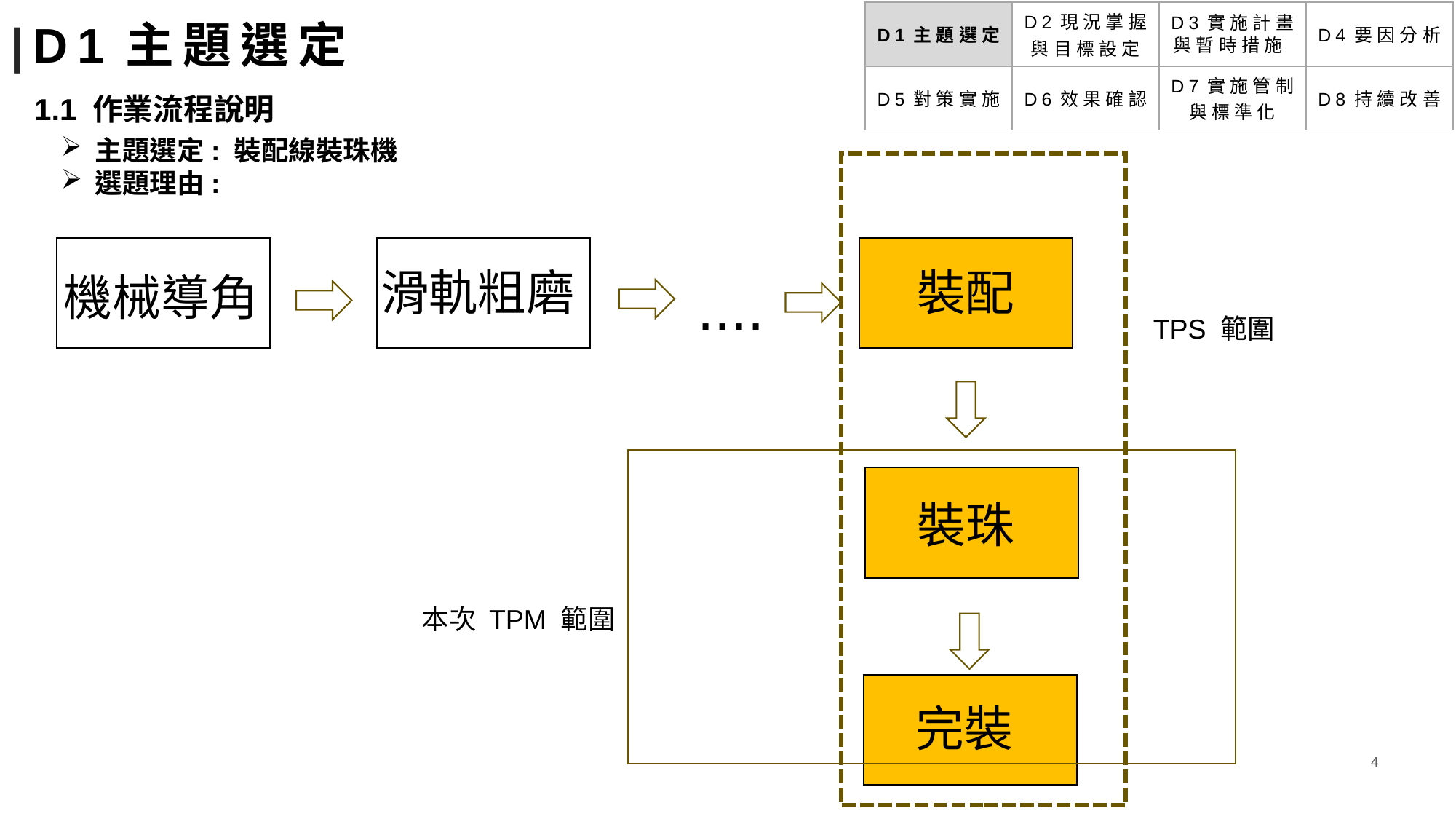

# |D1主題選定
| D1主題選定 | D2現況掌握 與目標設定 | D3實施計畫 與暫時措施 | D4要因分析 |
| --- | --- | --- | --- |
| D5對策實施 | D6效果確認 | D7實施管制 與標準化 | D8持續改善 |
1.1 作業流程說明
主題選定: 裝配線裝珠機
選題理由:

滑軌粗磨
裝配
機械導角
....

TPS 範圍

裝珠
本次 TPM 範圍

完裝